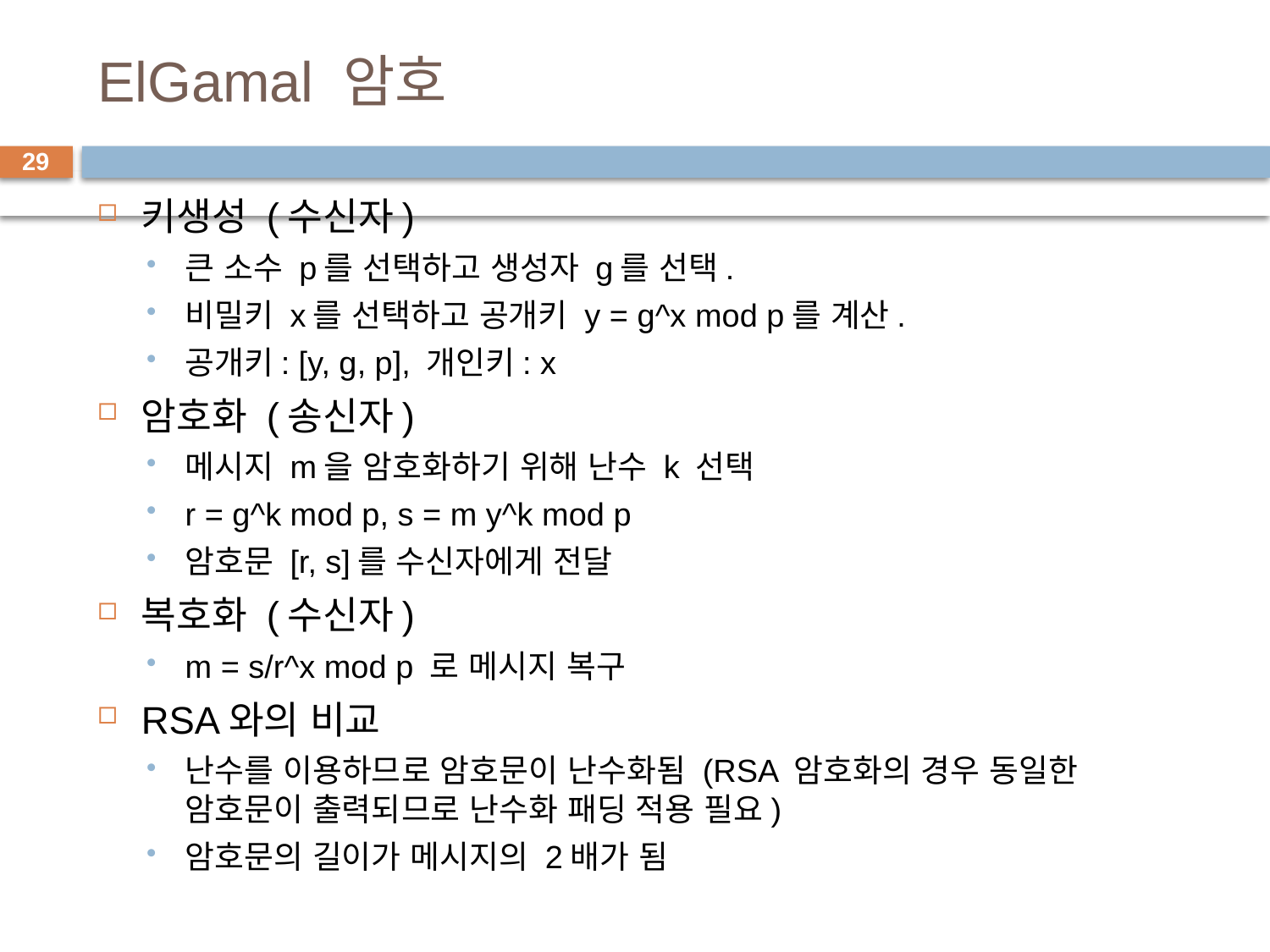

# ElGamal 암호
29
키생성 (수신자)
큰 소수 p를 선택하고 생성자 g를 선택.
비밀키 x를 선택하고 공개키 y = g^x mod p를 계산.
공개키: [y, g, p], 개인키: x
암호화 (송신자)
메시지 m을 암호화하기 위해 난수 k 선택
r = g^k mod p, s = m y^k mod p
암호문 [r, s]를 수신자에게 전달
복호화 (수신자)
m = s/r^x mod p 로 메시지 복구
RSA와의 비교
난수를 이용하므로 암호문이 난수화됨 (RSA 암호화의 경우 동일한 암호문이 출력되므로 난수화 패딩 적용 필요)
암호문의 길이가 메시지의 2배가 됨